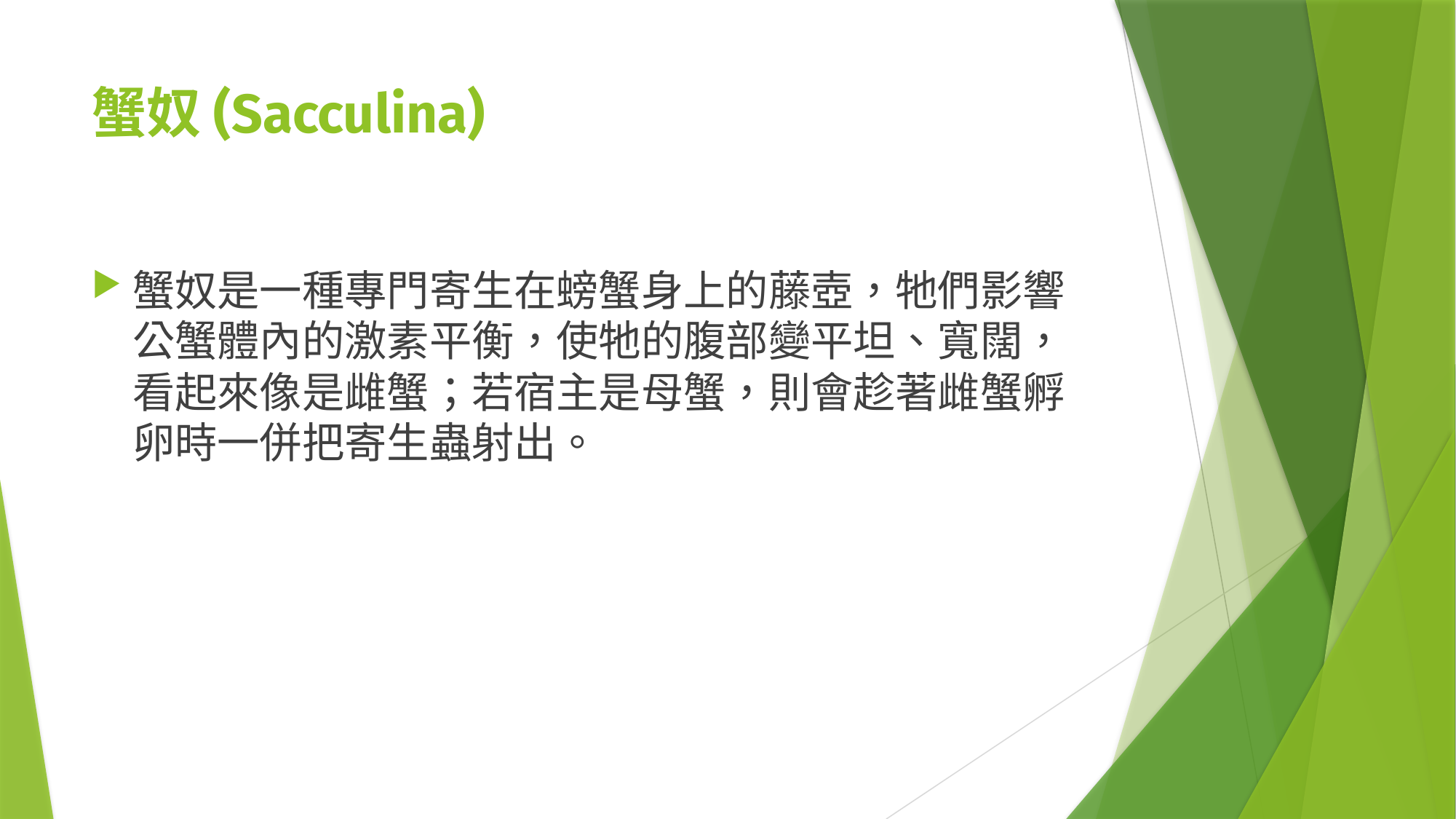

# 蟹奴(Sacculina)
蟹奴是一種專門寄生在螃蟹身上的藤壺，牠們影響公蟹體內的激素平衡，使牠的腹部變平坦、寬闊，看起來像是雌蟹；若宿主是母蟹，則會趁著雌蟹孵卵時一併把寄生蟲射出。